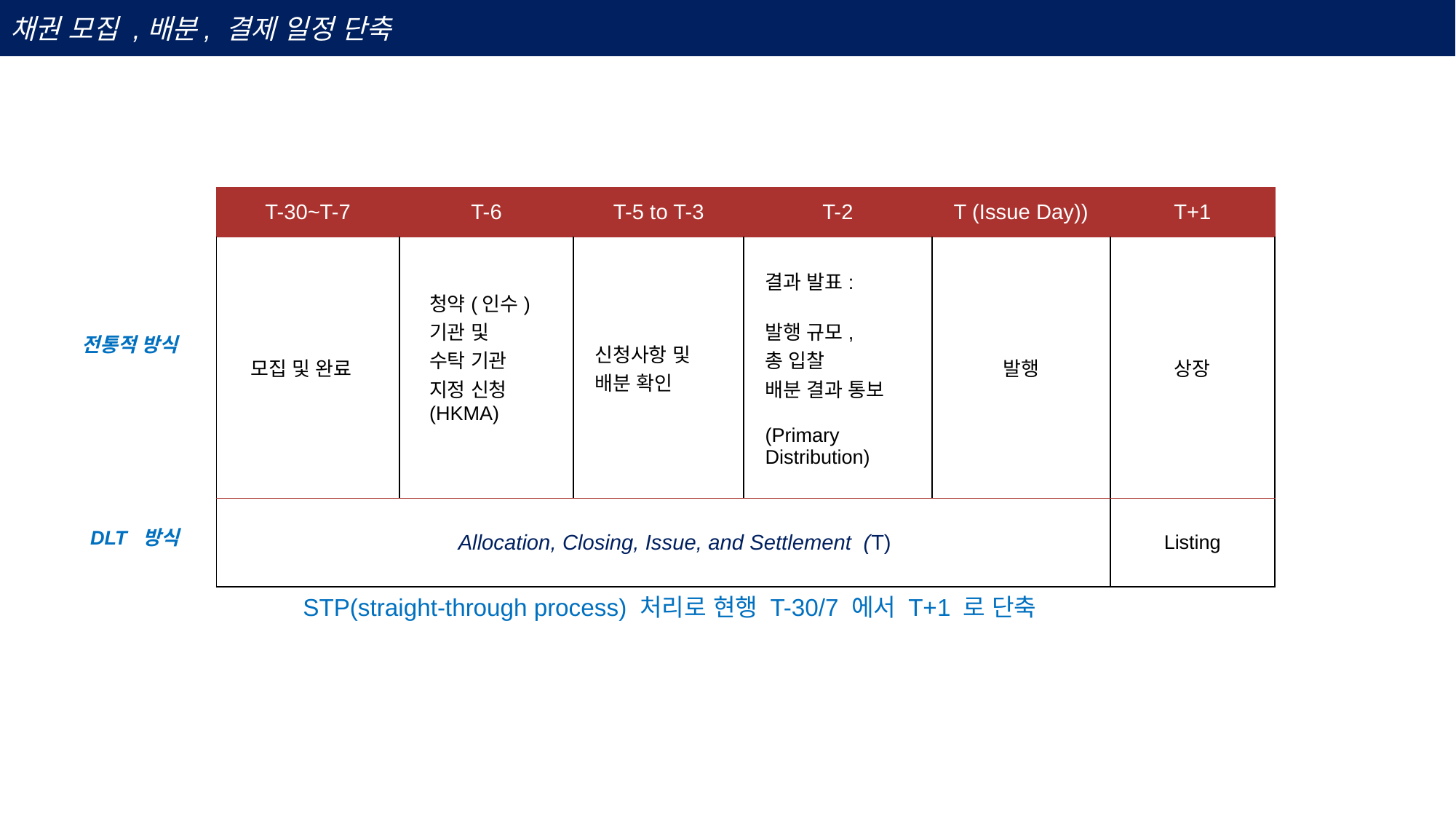

채권 모집 ,배분, 결제 일정 단축
| T-30~T-7 | T-6 | T-5 to T-3 | T-2 | T (Issue Day)) | T+1 |
| --- | --- | --- | --- | --- | --- |
| 모집 및 완료 | 청약(인수) 기관 및 수탁 기관 지정 신청 (HKMA) | 신청사항 및 배분 확인 | 결과 발표: 발행 규모, 총 입찰 배분 결과 통보 (Primary Distribution) | 발행 | 상장 |
| Allocation, Closing, Issue, and Settlement (T) |  |  |  |  | Listing |
 전통적 방식
DLT  방식
    STP(straight-through process) 처리로 현행 T-30/7 에서 T+1 로 단축